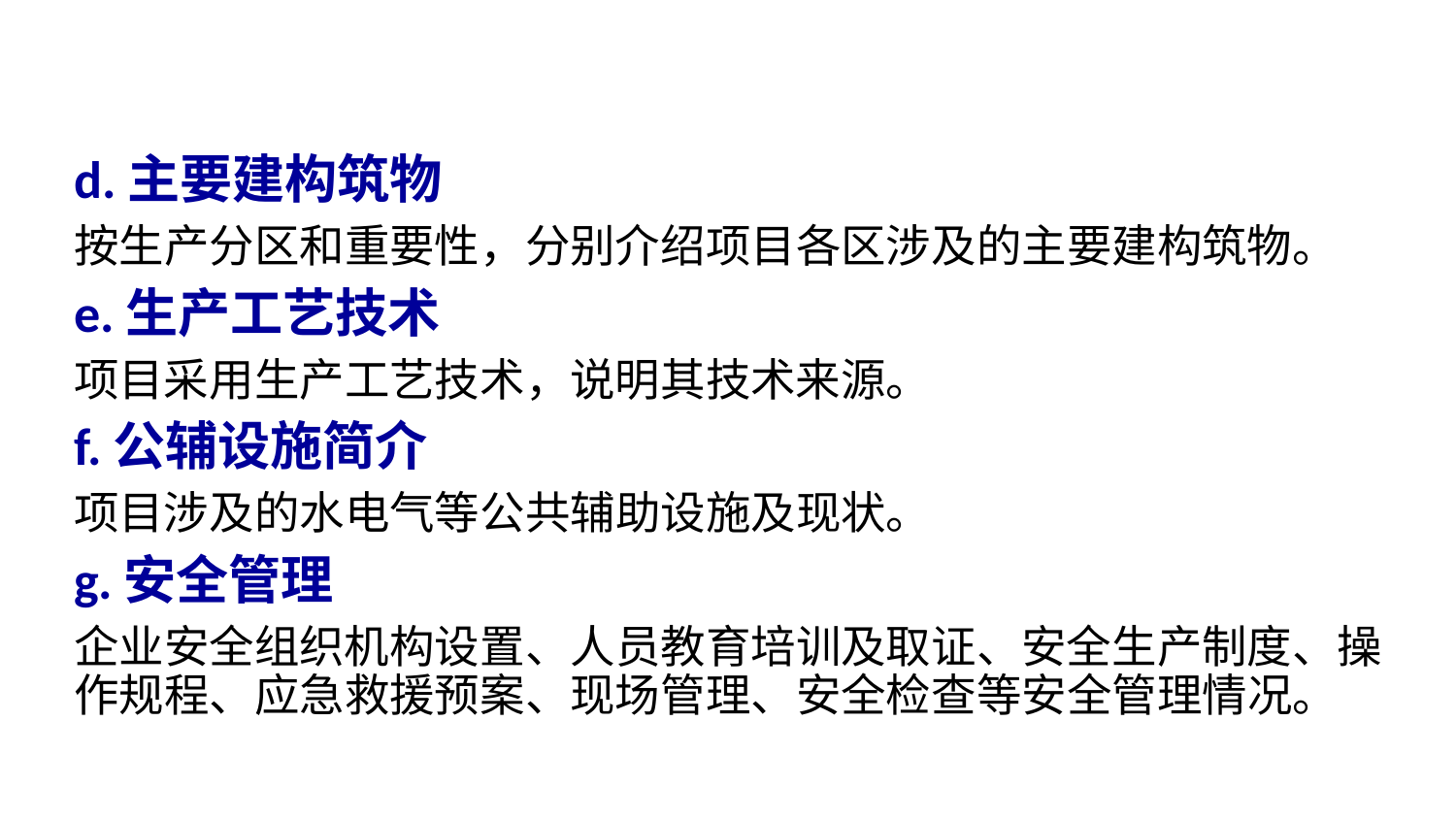

d.主要建构筑物
按生产分区和重要性，分别介绍项目各区涉及的主要建构筑物。
e.生产工艺技术
项目采用生产工艺技术，说明其技术来源。
f.公辅设施简介
项目涉及的水电气等公共辅助设施及现状。
g.安全管理
企业安全组织机构设置、人员教育培训及取证、安全生产制度、操作规程、应急救援预案、现场管理、安全检查等安全管理情况。